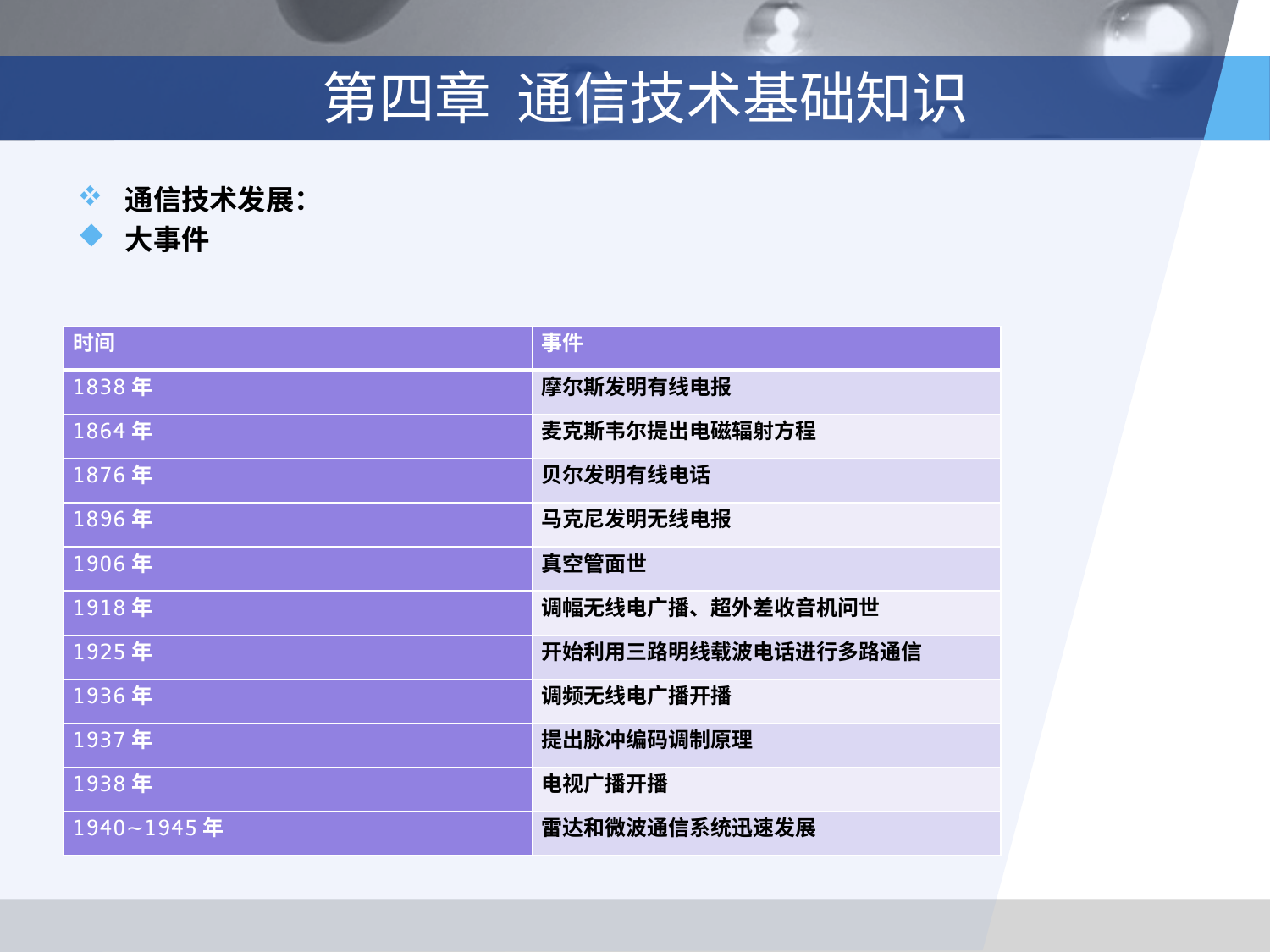

# 第四章  通信技术基础知识
通信技术发展：
大事件

| 时间 | 事件 |
| --- | --- |
| 1838年 | 摩尔斯发明有线电报 |
| 1864年 | 麦克斯韦尔提出电磁辐射方程 |
| 1876年 | 贝尔发明有线电话 |
| 1896年 | 马克尼发明无线电报 |
| 1906年 | 真空管面世 |
| 1918年 | 调幅无线电广播、超外差收音机问世 |
| 1925年 | 开始利用三路明线载波电话进行多路通信 |
| 1936年 | 调频无线电广播开播 |
| 1937年 | 提出脉冲编码调制原理 |
| 1938年 | 电视广播开播 |
| 1940~1945年 | 雷达和微波通信系统迅速发展 |